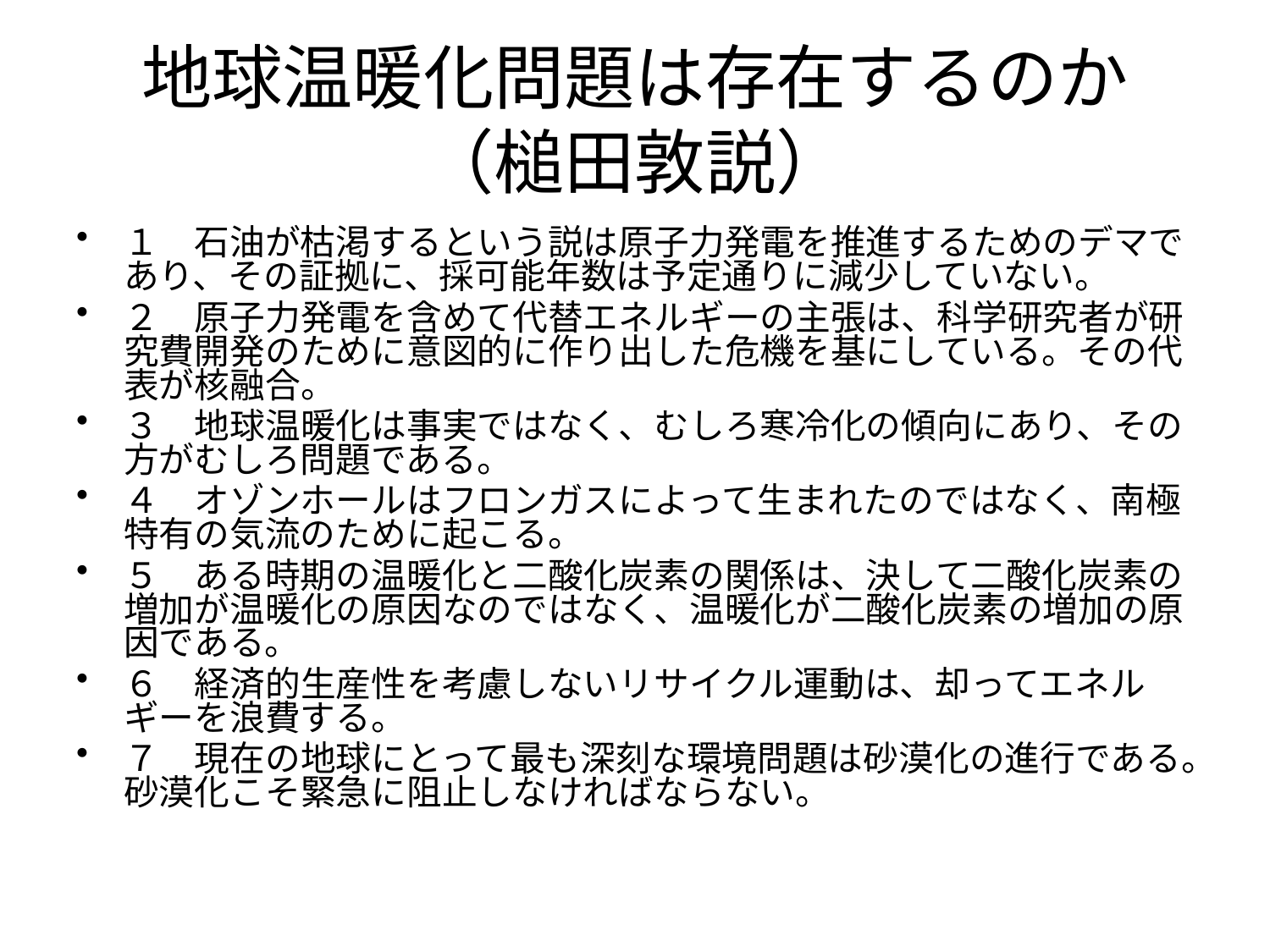

# 地球温暖化問題は存在するのか （槌田敦説）
１　石油が枯渇するという説は原子力発電を推進するためのデマであり、その証拠に、採可能年数は予定通りに減少していない。
２　原子力発電を含めて代替エネルギーの主張は、科学研究者が研究費開発のために意図的に作り出した危機を基にしている。その代表が核融合。
３　地球温暖化は事実ではなく、むしろ寒冷化の傾向にあり、その方がむしろ問題である。
４　オゾンホールはフロンガスによって生まれたのではなく、南極特有の気流のために起こる。
５　ある時期の温暖化と二酸化炭素の関係は、決して二酸化炭素の増加が温暖化の原因なのではなく、温暖化が二酸化炭素の増加の原因である。
６　経済的生産性を考慮しないリサイクル運動は、却ってエネルギーを浪費する。
７　現在の地球にとって最も深刻な環境問題は砂漠化の進行である。砂漠化こそ緊急に阻止しなければならない。